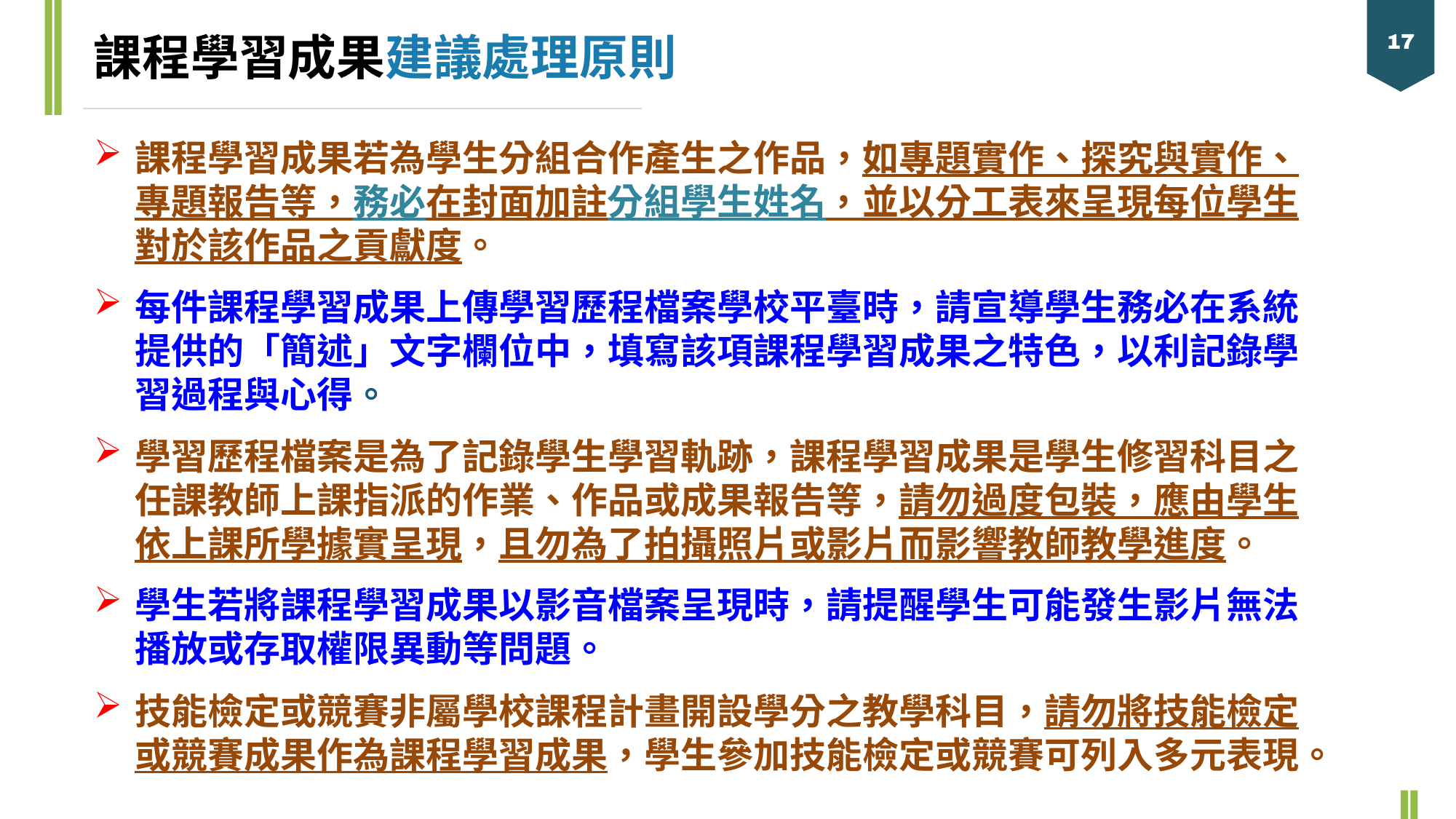

課程學習成果建議處理原則
課程學習成果若為學生分組合作產生之作品，如專題實作、探究與實作、專題報告等，務必在封面加註分組學生姓名，並以分工表來呈現每位學生對於該作品之貢獻度。
每件課程學習成果上傳學習歷程檔案學校平臺時，請宣導學生務必在系統提供的「簡述」文字欄位中，填寫該項課程學習成果之特色，以利記錄學習過程與心得。
學習歷程檔案是為了記錄學生學習軌跡，課程學習成果是學生修習科目之任課教師上課指派的作業、作品或成果報告等，請勿過度包裝，應由學生依上課所學據實呈現，且勿為了拍攝照片或影片而影響教師教學進度。
學生若將課程學習成果以影音檔案呈現時，請提醒學生可能發生影片無法播放或存取權限異動等問題。
技能檢定或競賽非屬學校課程計畫開設學分之教學科目，請勿將技能檢定或競賽成果作為課程學習成果，學生參加技能檢定或競賽可列入多元表現。